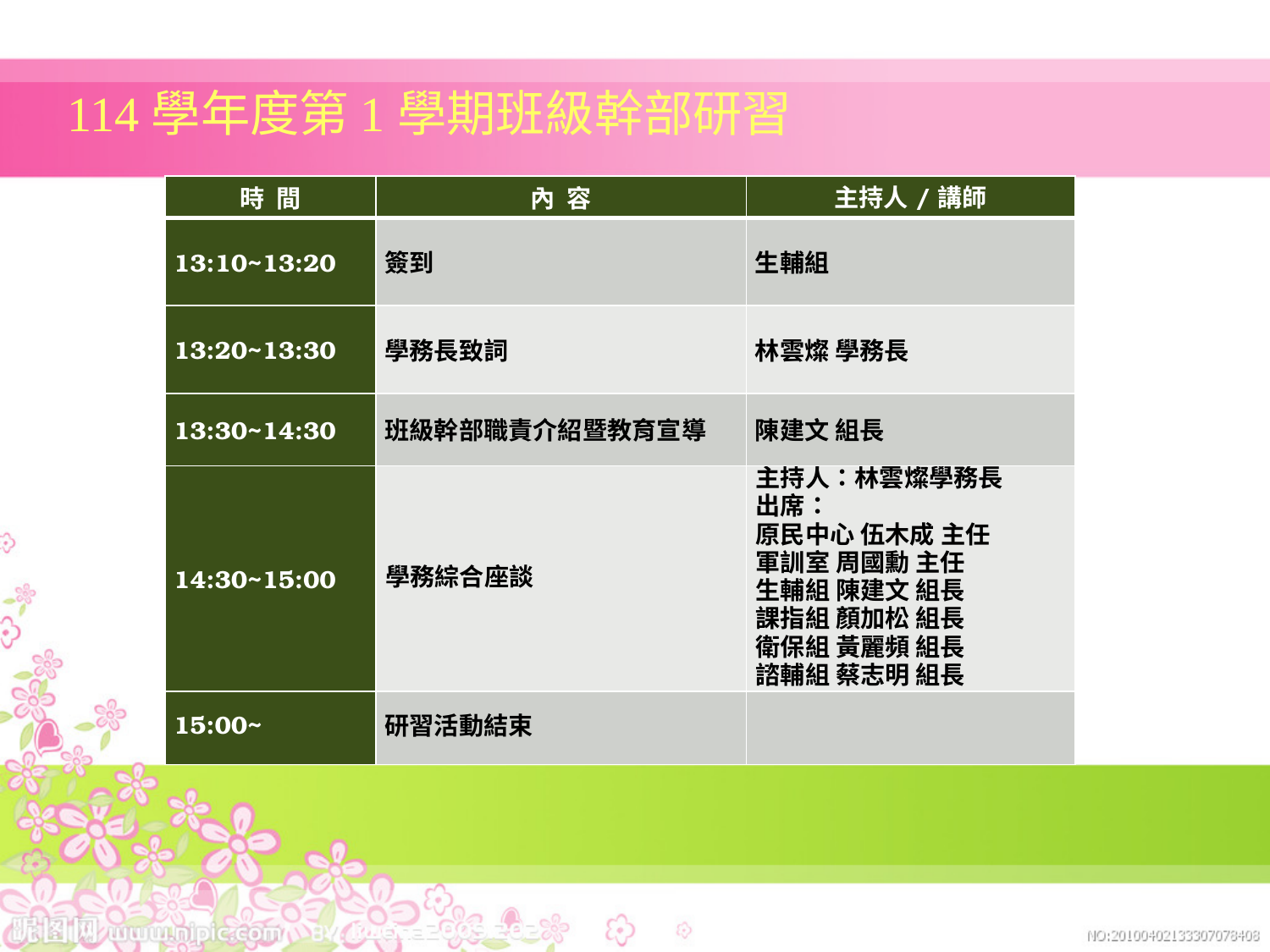

114學年度第1學期班級幹部研習

| 時 間 | 內 容 | 主持人/講師 |
| --- | --- | --- |
| 13:10~13:20 | 簽到 | 生輔組 |
| 13:20~13:30 | 學務長致詞 | 林雲燦 學務長 |
| 13:30~14:30 | 班級幹部職責介紹暨教育宣導 | 陳建文 組長 |
| 14:30~15:00 | 學務綜合座談 | 主持人：林雲燦學務長 出席： 原民中心 伍木成 主任 軍訓室 周國勳 主任 生輔組 陳建文 組長 課指組 顏加松 組長 衛保組 黃麗頻 組長 諮輔組 蔡志明 組長 |
| 15:00~ | 研習活動結束 |  |